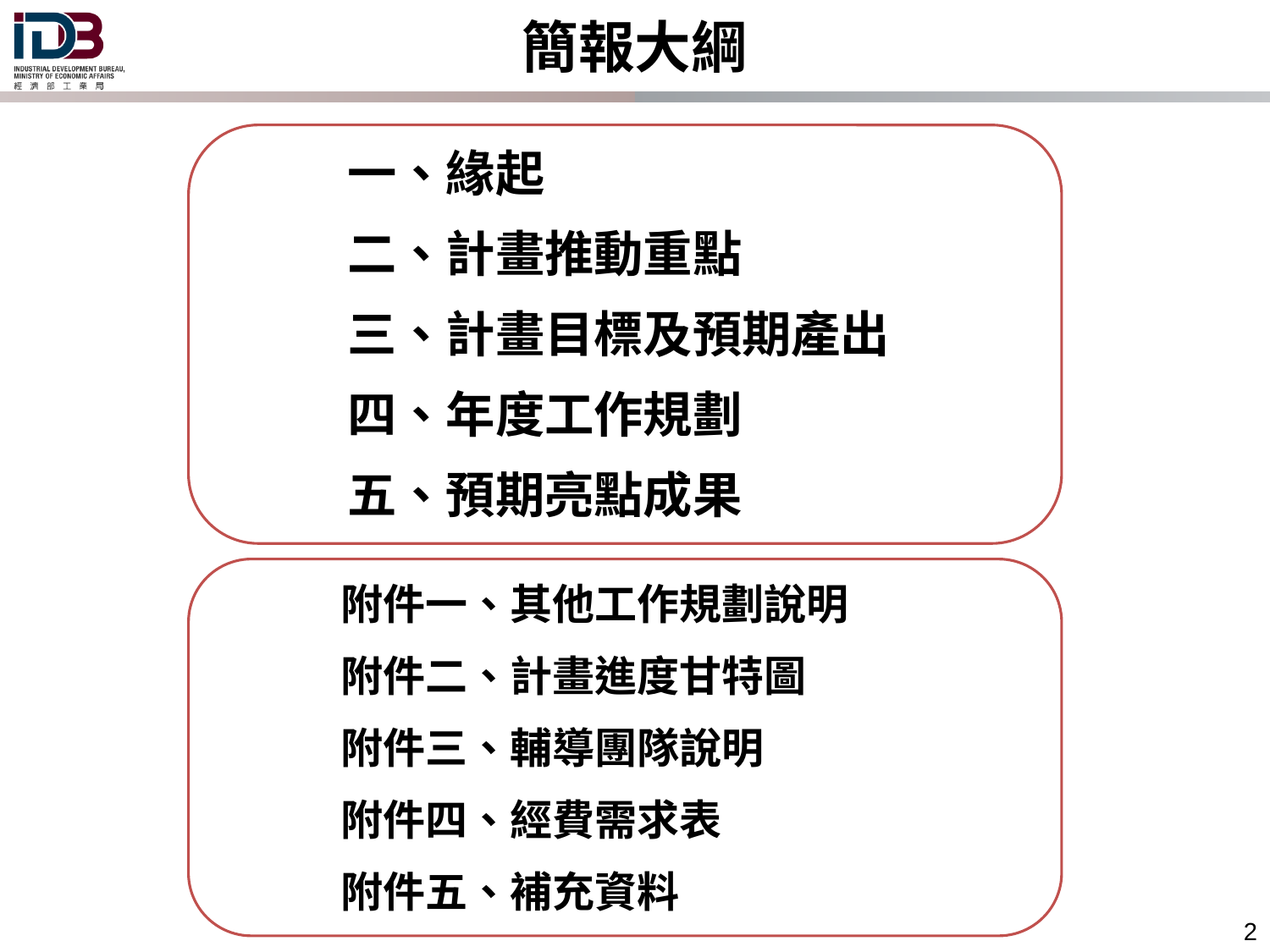

簡報大綱

一、緣起
二、計畫推動重點
三、計畫目標及預期產出
四、年度工作規劃
五、預期亮點成果

附件一、其他工作規劃說明
附件二、計畫進度甘特圖
附件三、輔導團隊說明
附件四、經費需求表
附件五、補充資料